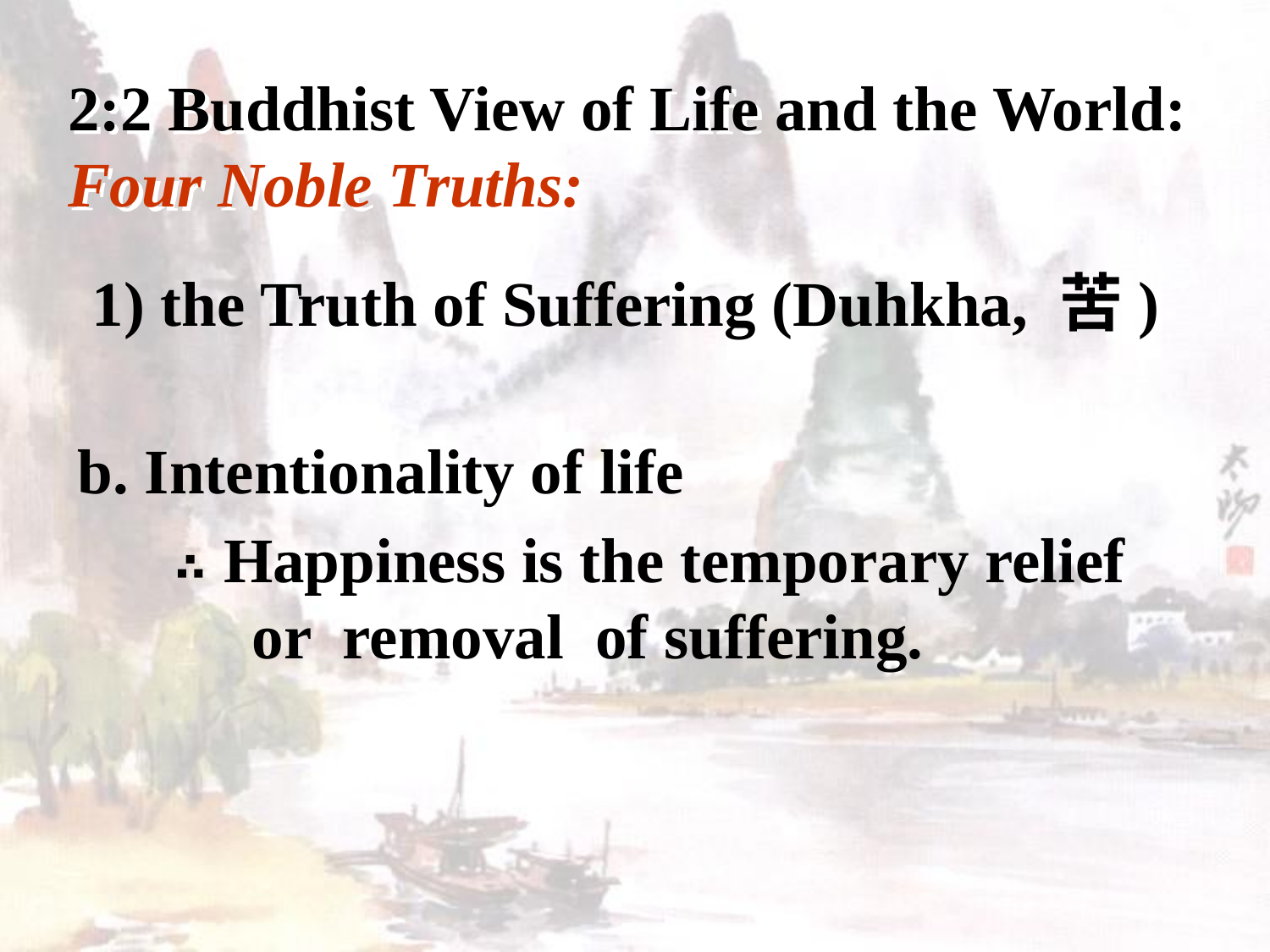

# 2:2 Buddhist View of Life and the World: Four Noble Truths:
 1) the Truth of Suffering (Duhkha, 苦)

b. Intentionality of life
      ∴ Happiness is the temporary relief
           or  removal  of suffering.